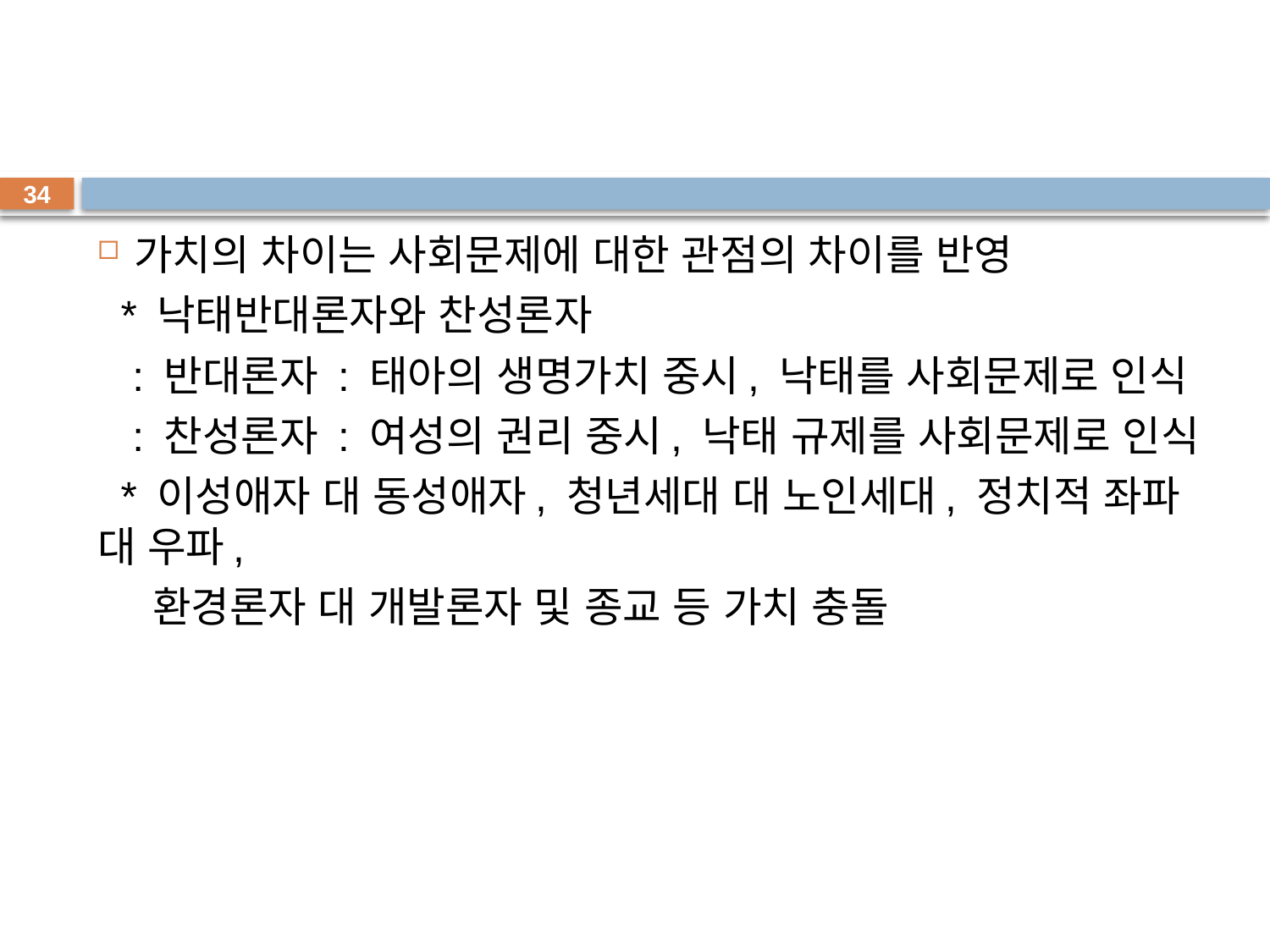

#
34
가치의 차이는 사회문제에 대한 관점의 차이를 반영
  * 낙태반대론자와 찬성론자
   : 반대론자 : 태아의 생명가치 중시, 낙태를 사회문제로 인식
   : 찬성론자 : 여성의 권리 중시, 낙태 규제를 사회문제로 인식
  * 이성애자 대 동성애자, 청년세대 대 노인세대, 정치적 좌파 대 우파,
    환경론자 대 개발론자 및 종교 등 가치 충돌